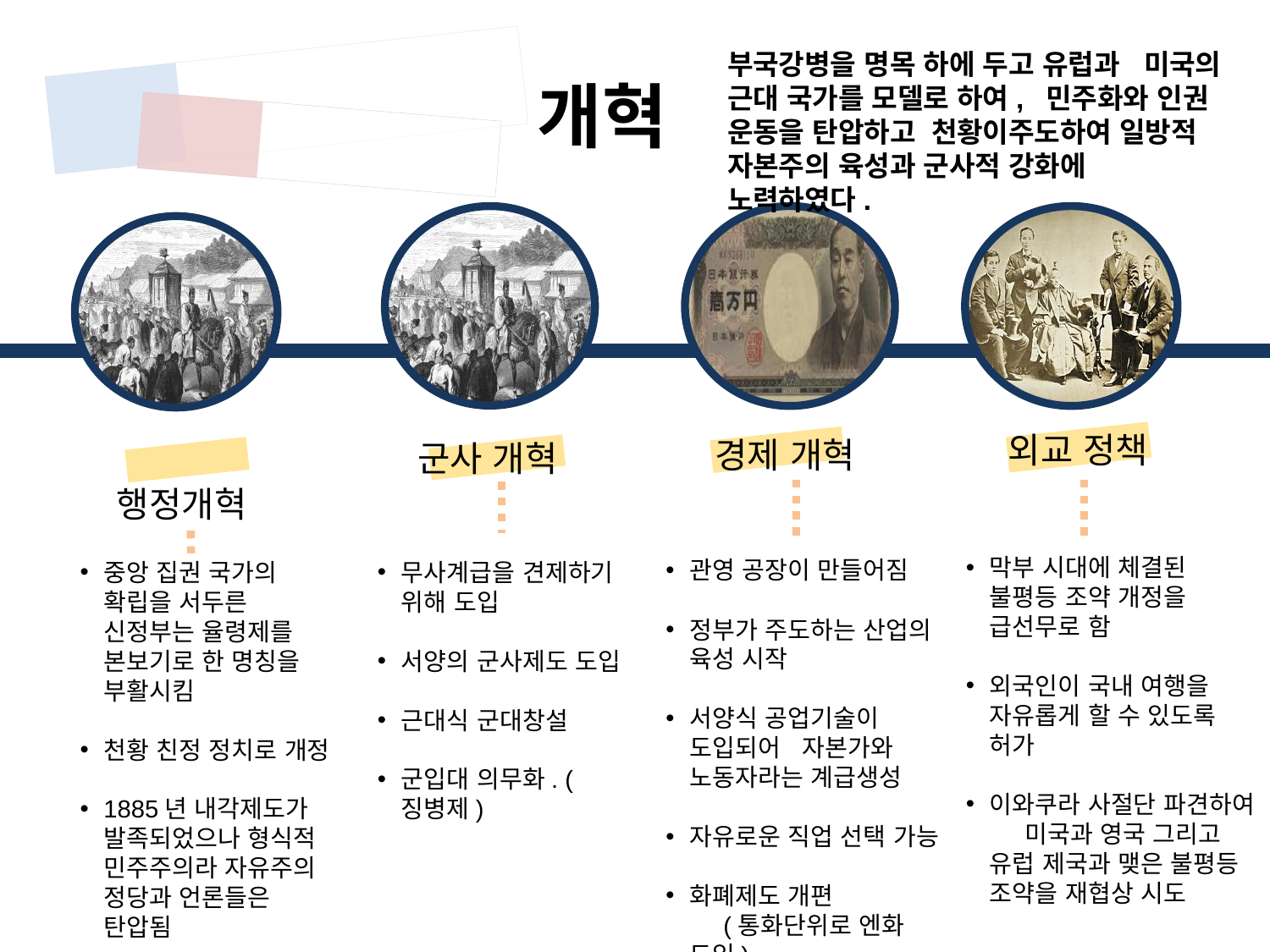

부국강병을 명목 하에 두고 유럽과   미국의 근대 국가를 모델로 하여,  민주화와 인권 운동을 탄압하고  천황이주도하여 일방적 자본주의 육성과 군사적 강화에 노력하였다.

개혁

외교 정책
경제 개혁

군사 개혁
 행정개혁

막부 시대에 체결된 불평등 조약 개정을 급선무로 함

외국인이 국내 여행을 자유롭게 할 수 있도록 허가

이와쿠라 사절단 파견하여      미국과 영국 그리고 유럽 제국과 맺은 불평등 조약을 재협상 시도
관영 공장이 만들어짐

정부가 주도하는 산업의 육성 시작

서양식 공업기술이 도입되어   자본가와 노동자라는 계급생성

자유로운 직업 선택 가능

화폐제도 개편                      (통화단위로 엔화 도입)
중앙 집권 국가의 확립을 서두른 신정부는 율령제를 본보기로 한 명칭을 부활시킴

천황 친정 정치로 개정

1885년 내각제도가 발족되었으나 형식적 민주주의라 자유주의 정당과 언론들은 탄압됨

무사계급을 견제하기 위해 도입

서양의 군사제도 도입

근대식 군대창설

군입대 의무화. (징병제)